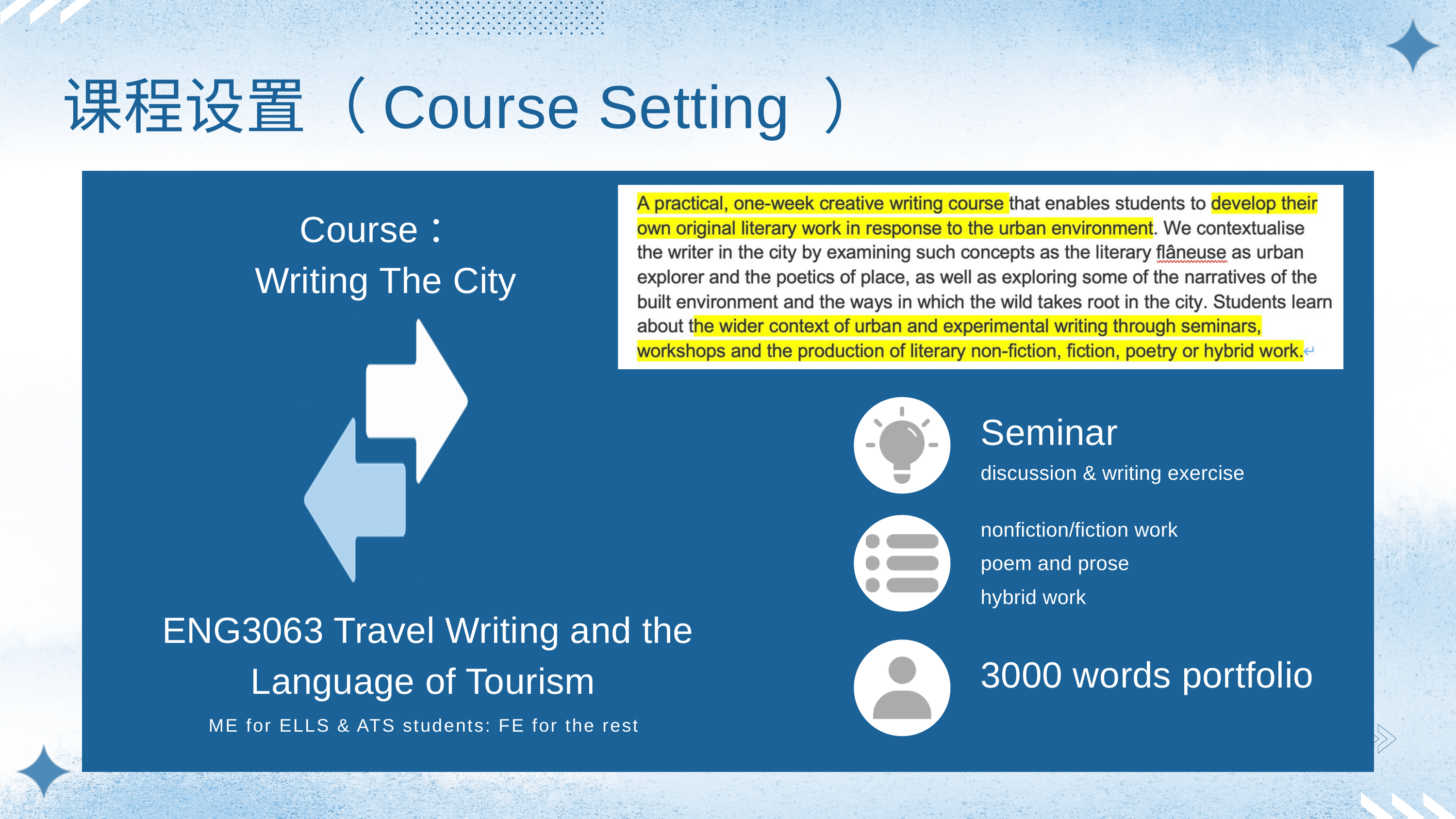

课程设置（Course Setting ）

Course：
Writing The City

Seminar

discussion & writing exercise
nonfiction/fiction work

poem and prose
hybrid work
ENG3063 Travel Writing and the Language of Tourism
ME for ELLS & ATS students: FE for the rest

3000 words portfolio